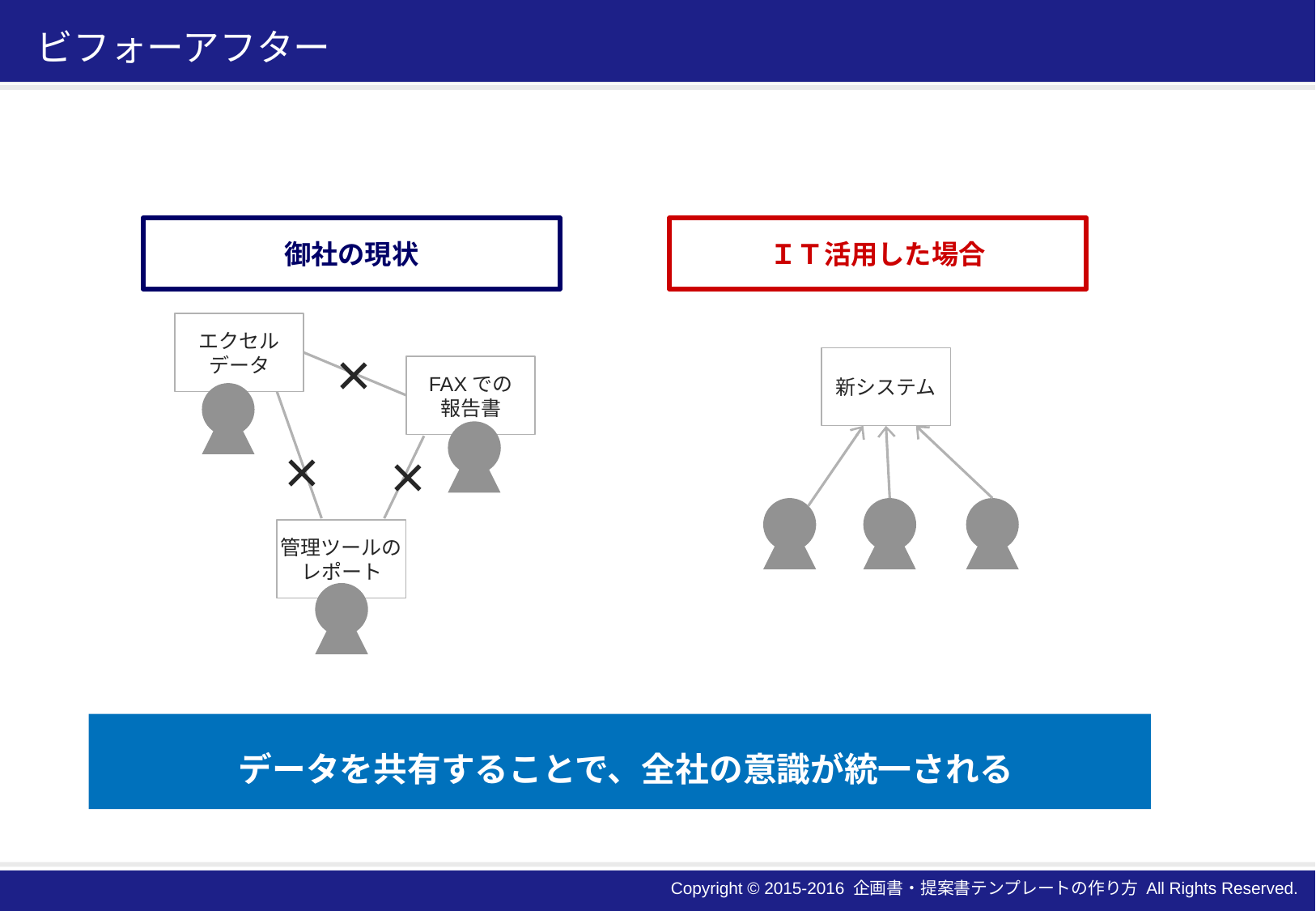

# ビフォーアフター
御社の現状
ＩＴ活用した場合
エクセル
データ
×
新システム
FAXでの
報告書

×
×

管理ツールの
レポート

データを共有することで、全社の意識が統一される